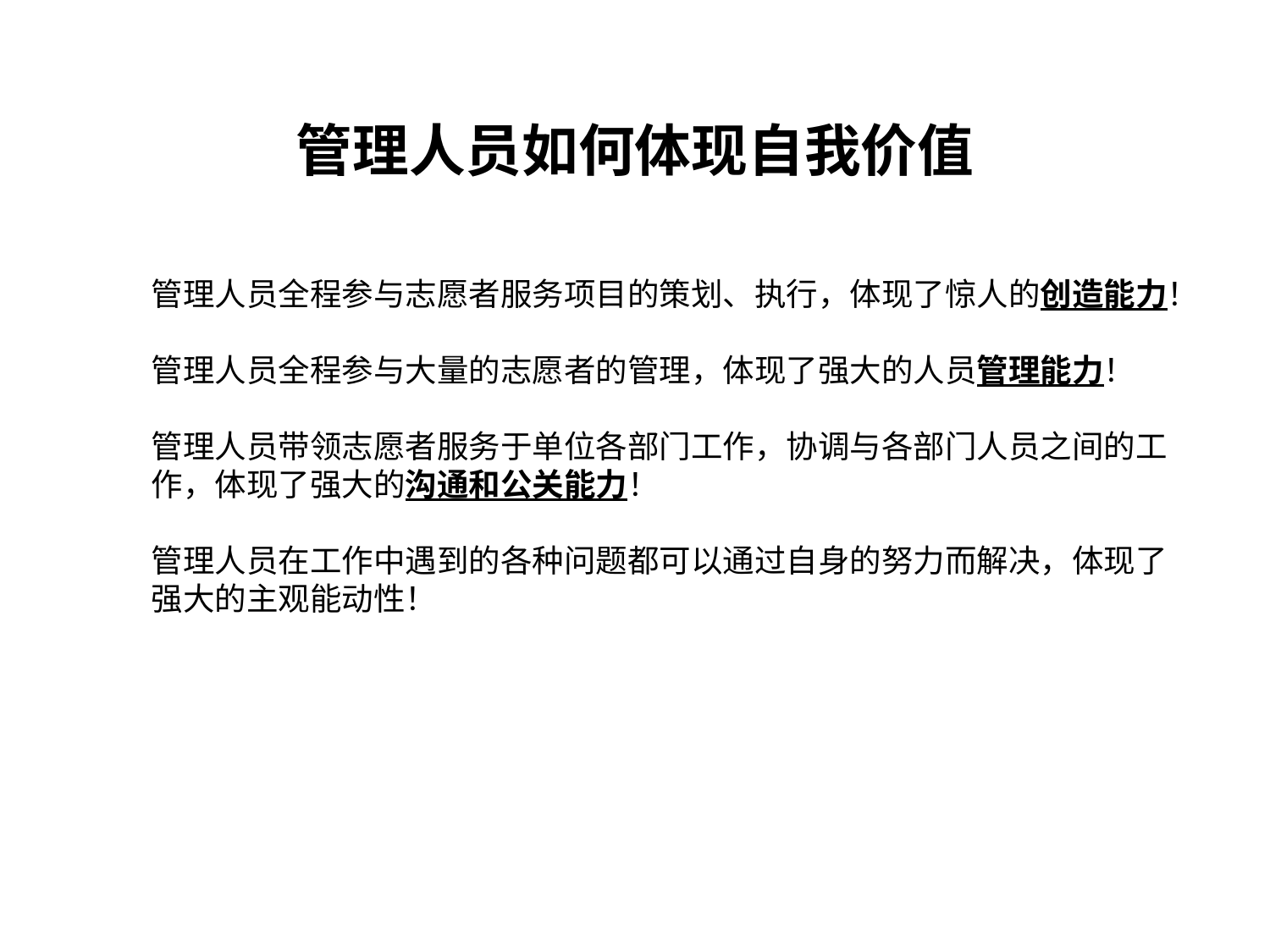

# 管理人员如何体现自我价值
管理人员全程参与志愿者服务项目的策划、执行，体现了惊人的创造能力！

管理人员全程参与大量的志愿者的管理，体现了强大的人员管理能力！

管理人员带领志愿者服务于单位各部门工作，协调与各部门人员之间的工作，体现了强大的沟通和公关能力！

管理人员在工作中遇到的各种问题都可以通过自身的努力而解决，体现了强大的主观能动性！